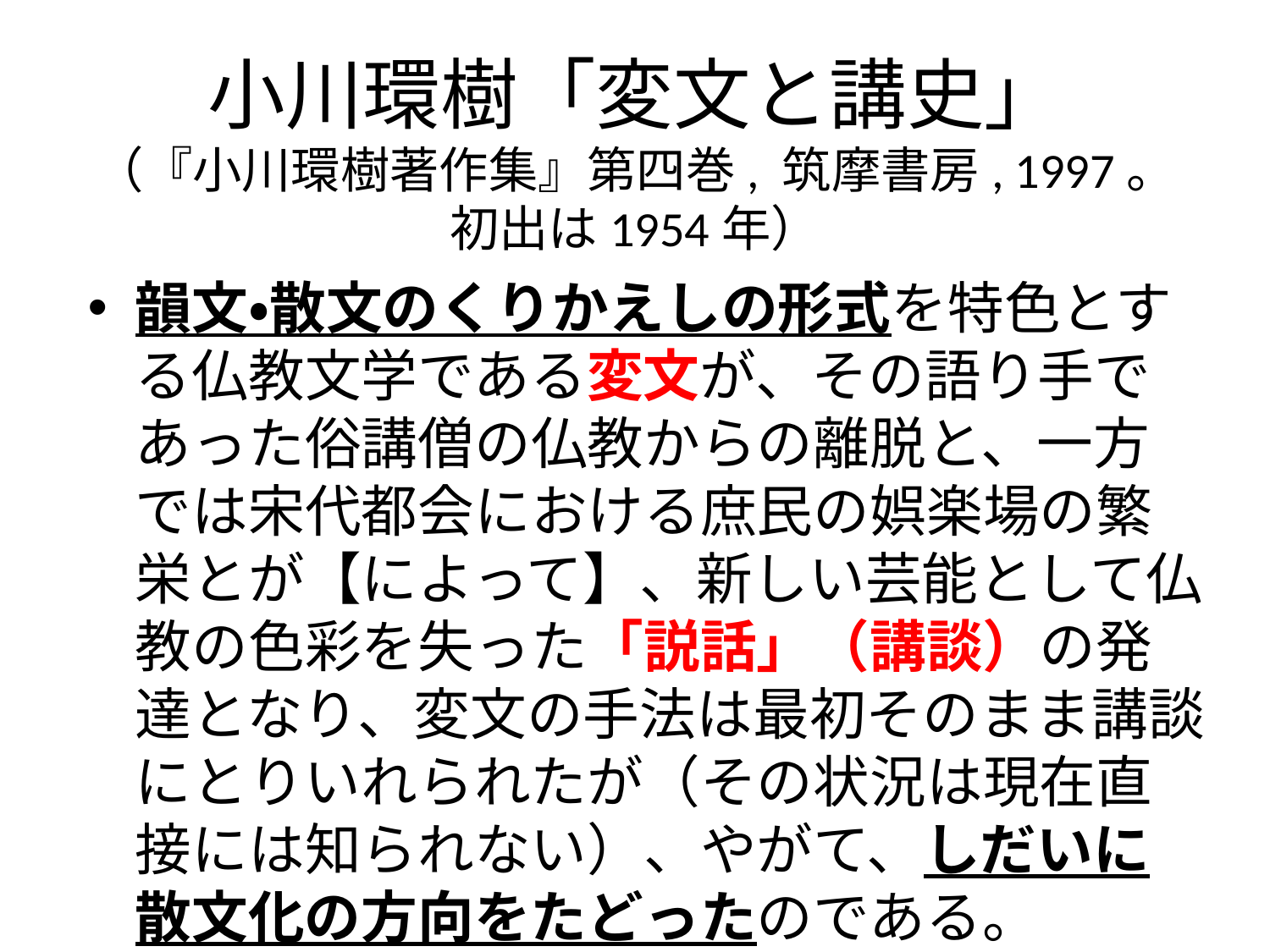

# 小川環樹「変文と講史」 （『小川環樹著作集』第四巻, 筑摩書房, 1997。 初出は1954年）
韻文・散文のくりかえしの形式を特色とする仏教文学である変文が、その語り手であった俗講僧の仏教からの離脱と、一方では宋代都会における庶民の娯楽場の繁栄とが【によって】、新しい芸能として仏教の色彩を失った「説話」（講談）の発達となり、変文の手法は最初そのまま講談にとりいれられたが（その状況は現在直接には知られない）、やがて、しだいに散文化の方向をたどったのである。